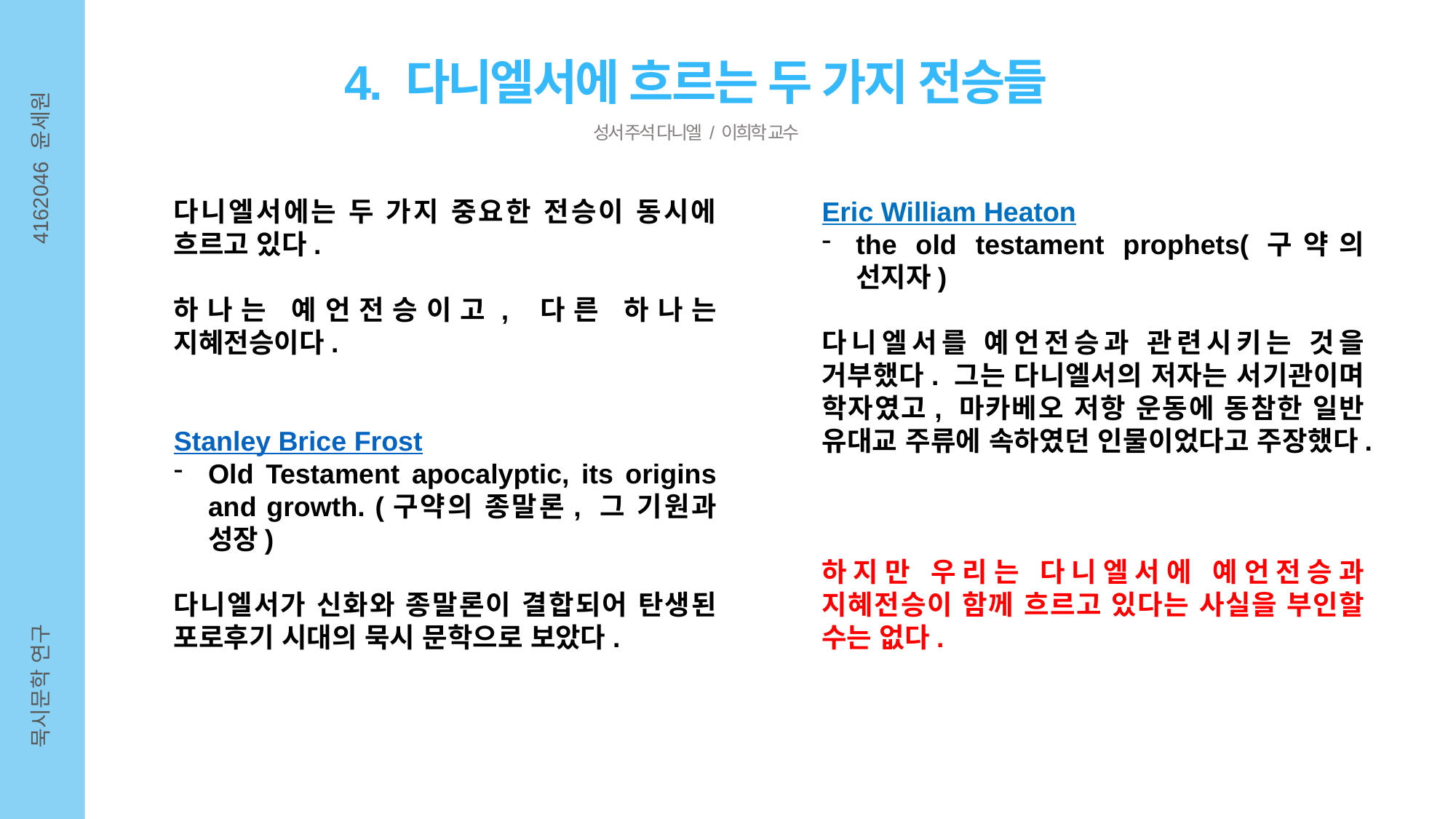

4. 다니엘서에 흐르는 두 가지 전승들
성서 주석 다니엘 / 이희학 교수
4162046 윤세원
다니엘서에는 두 가지 중요한 전승이 동시에 흐르고 있다.

하나는 예언전승이고, 다른 하나는 지혜전승이다.

Stanley Brice Frost
Old Testament apocalyptic, its origins and growth. (구약의 종말론, 그 기원과 성장)

다니엘서가 신화와 종말론이 결합되어 탄생된 포로후기 시대의 묵시 문학으로 보았다.
Eric William Heaton
the old testament prophets(구약의 선지자)

다니엘서를 예언전승과 관련시키는 것을 거부했다. 그는 다니엘서의 저자는 서기관이며 학자였고, 마카베오 저항 운동에 동참한 일반 유대교 주류에 속하였던 인물이었다고 주장했다.

하지만 우리는 다니엘서에 예언전승과 지혜전승이 함께 흐르고 있다는 사실을 부인할 수는 없다.

묵시문학 연구